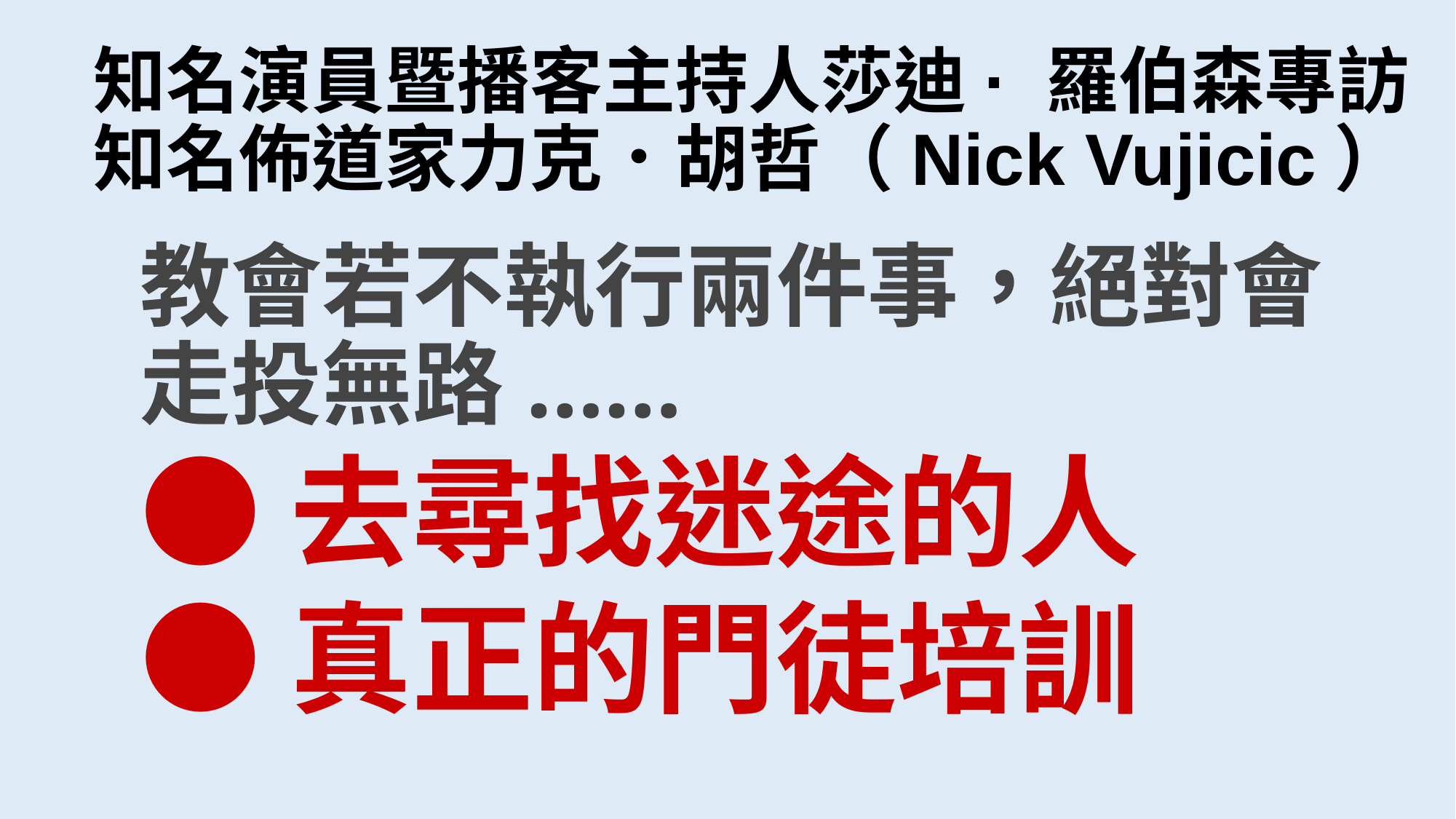

# 知名演員暨播客主持人莎迪· 羅伯森專訪 知名佈道家力克．胡哲（Nick Vujicic）
教會若不執行兩件事，絕對會走投無路......
●去尋找迷途的人
●真正的門徒培訓